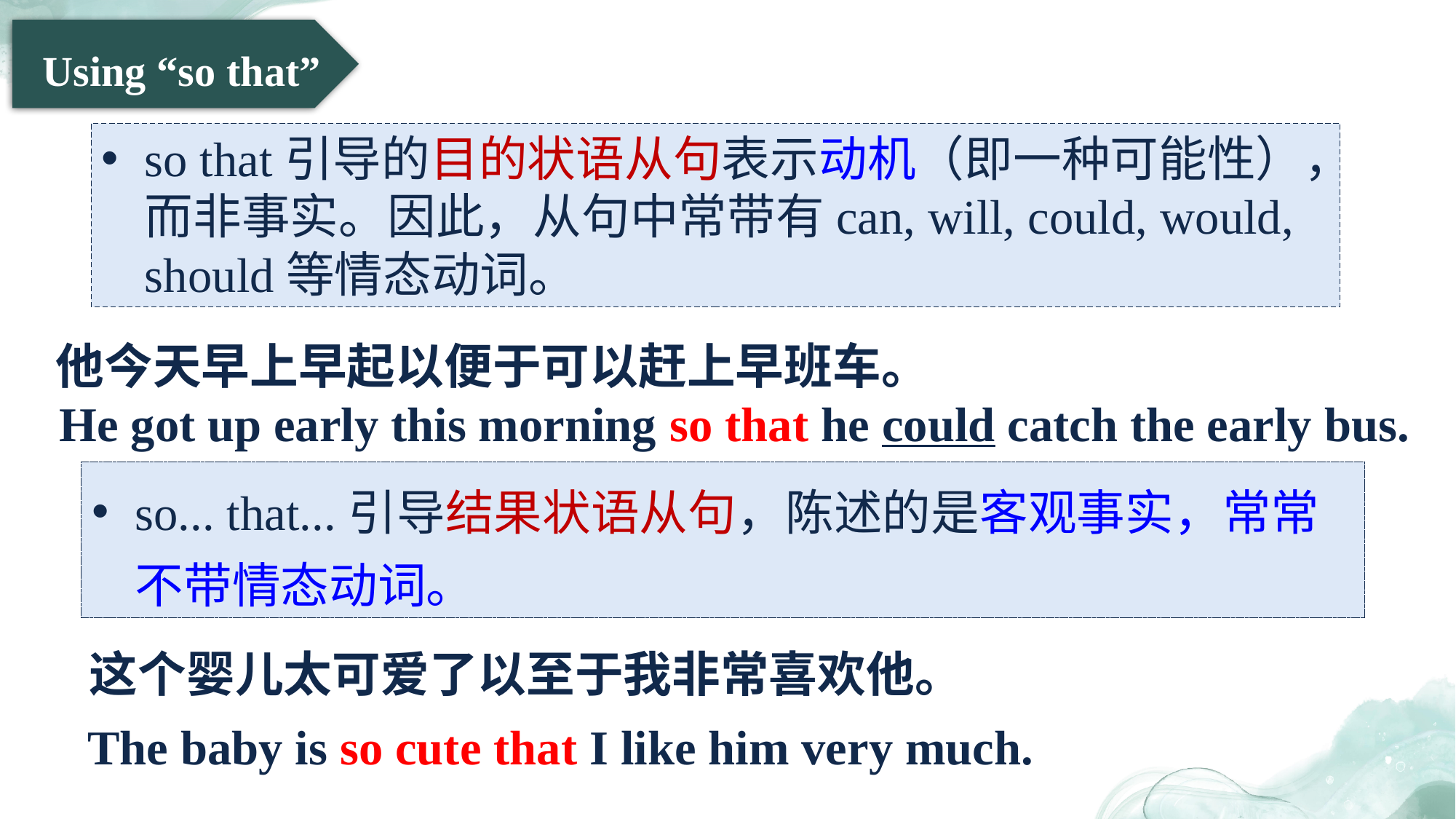

Using “so that”
so that引导的目的状语从句表示动机（即一种可能性），而非事实。因此，从句中常带有can, will, could, would, should等情态动词。
他今天早上早起以便于可以赶上早班车。
He got up early this morning so that he could catch the early bus.
so... that...引导结果状语从句，陈述的是客观事实，常常不带情态动词。
这个婴儿太可爱了以至于我非常喜欢他。
The baby is so cute that I like him very much.